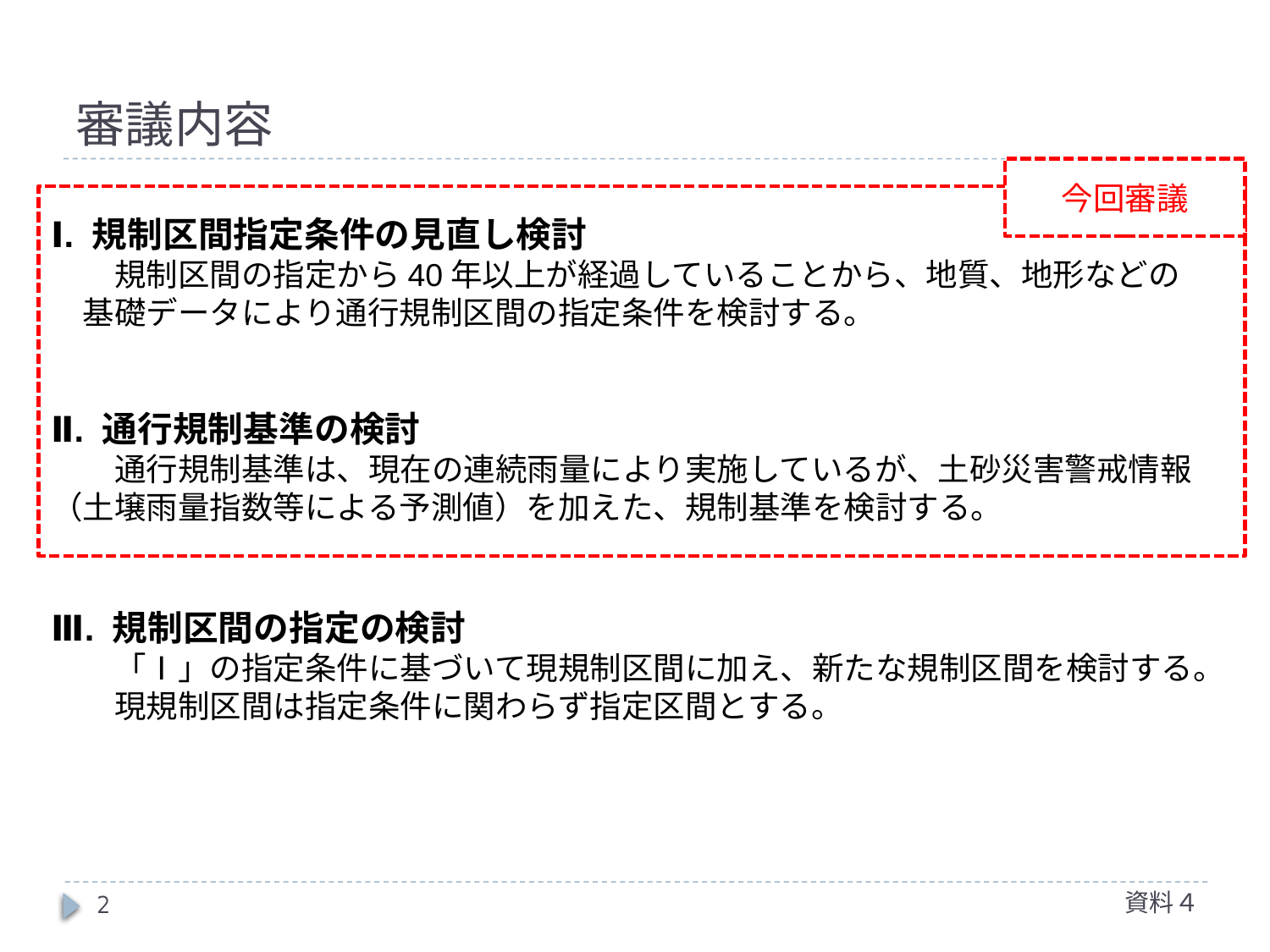

# 審議内容
今回審議

Ⅰ. 規制区間指定条件の見直し検討
　　規制区間の指定から40年以上が経過していることから、地質、地形などの
　基礎データにより通行規制区間の指定条件を検討する。

Ⅱ. 通行規制基準の検討
　　通行規制基準は、現在の連続雨量により実施しているが、土砂災害警戒情報（土壌雨量指数等による予測値）を加えた、規制基準を検討する。

Ⅲ. 規制区間の指定の検討
　　「Ⅰ」の指定条件に基づいて現規制区間に加え、新たな規制区間を検討する。
　　現規制区間は指定条件に関わらず指定区間とする。
資料４
2